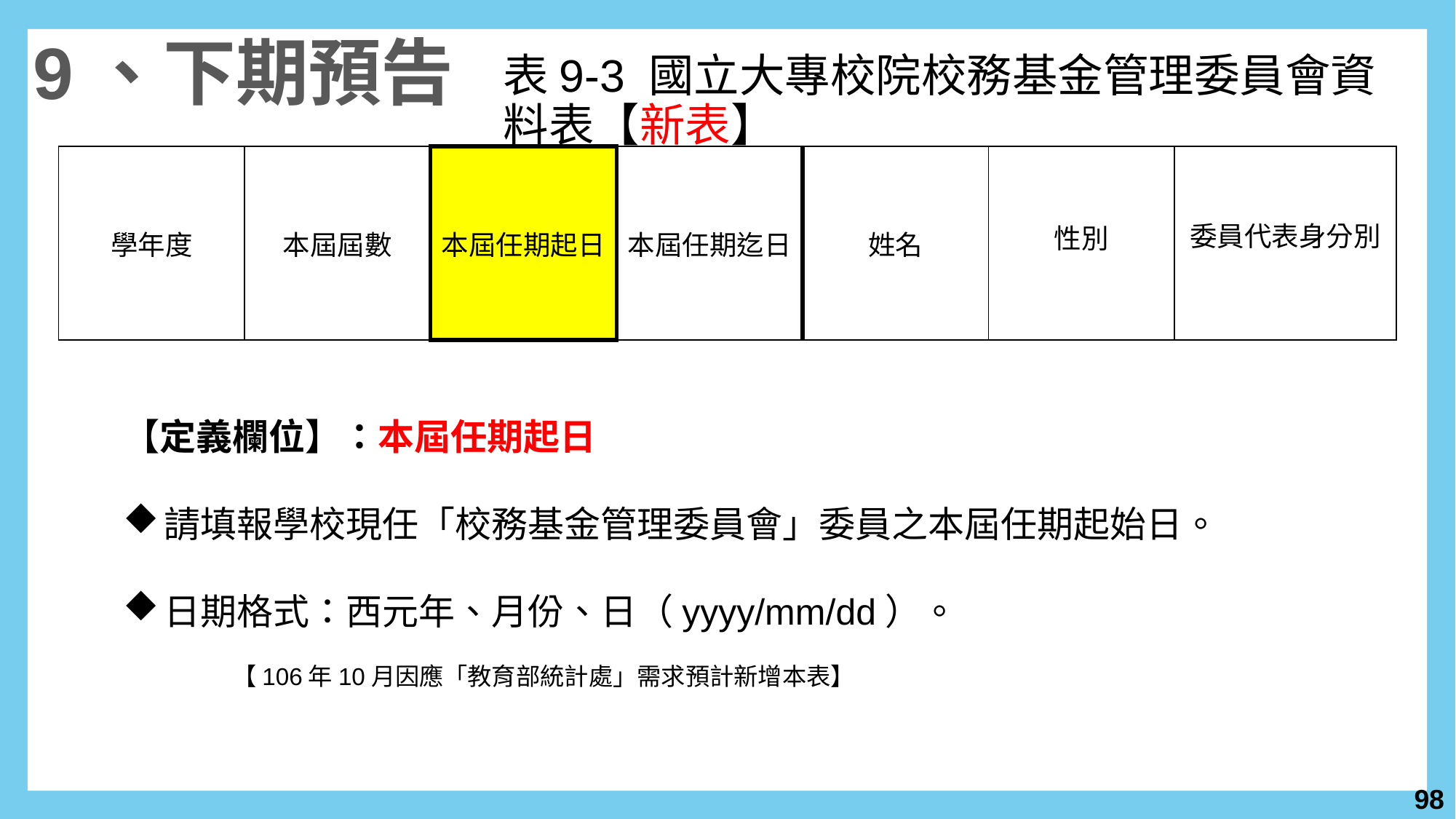

9、下期預告
表9-3 國立大專校院校務基金管理委員會資料表【新表】

| 學年度 | 本屆屆數 | 本屆任期起日 | 本屆任期迄日 | 姓名 | 性別 | 委員代表身分別 |
| --- | --- | --- | --- | --- | --- | --- |
【定義欄位】：本屆任期起日
請填報學校現任「校務基金管理委員會」委員之本屆任期起始日。
日期格式：西元年、月份、日（yyyy/mm/dd）。
	【106年10月因應「教育部統計處」需求預計新增本表】
98